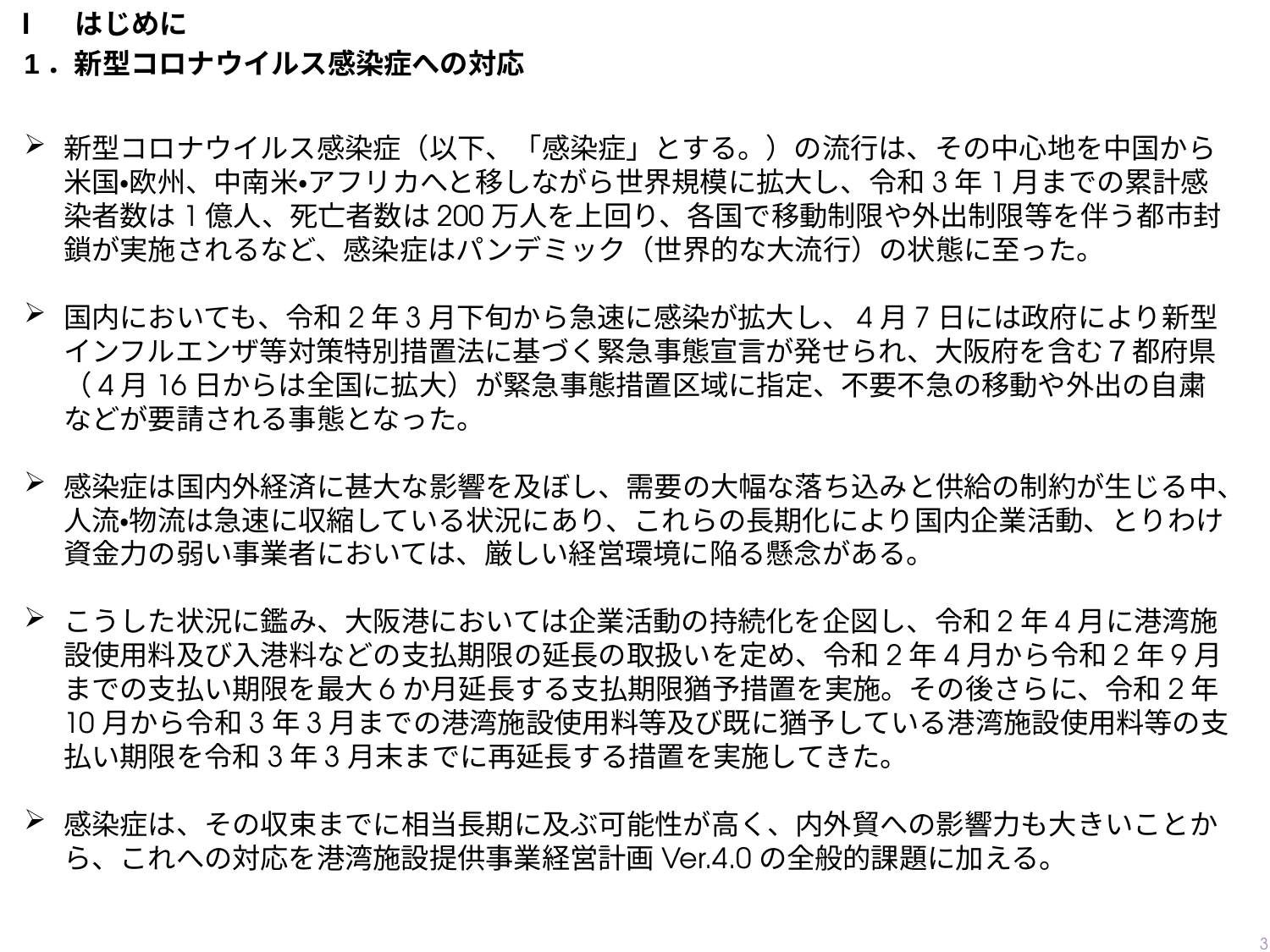

Ⅰ　はじめに
1．新型コロナウイルス感染症への対応
新型コロナウイルス感染症（以下、「感染症」とする。）の流行は、その中心地を中国から米国・欧州、中南米・アフリカへと移しながら世界規模に拡大し、令和3年1月までの累計感染者数は1億人、死亡者数は200万人を上回り、各国で移動制限や外出制限等を伴う都市封鎖が実施されるなど、感染症はパンデミック（世界的な大流行）の状態に至った。

国内においても、令和2年3月下旬から急速に感染が拡大し、4月7日には政府により新型インフルエンザ等対策特別措置法に基づく緊急事態宣言が発せられ、大阪府を含む７都府県（4月16日からは全国に拡大）が緊急事態措置区域に指定、不要不急の移動や外出の自粛などが要請される事態となった。

感染症は国内外経済に甚大な影響を及ぼし、需要の大幅な落ち込みと供給の制約が生じる中、人流・物流は急速に収縮している状況にあり、これらの長期化により国内企業活動、とりわけ資金力の弱い事業者においては、厳しい経営環境に陥る懸念がある。

こうした状況に鑑み、大阪港においては企業活動の持続化を企図し、令和2年4月に港湾施設使用料及び入港料などの支払期限の延長の取扱いを定め、令和2年4月から令和2年9月までの支払い期限を最大6か月延長する支払期限猶予措置を実施。その後さらに、令和2年10月から令和3年3月までの港湾施設使用料等及び既に猶予している港湾施設使用料等の支払い期限を令和3年3月末までに再延長する措置を実施してきた。

感染症は、その収束までに相当長期に及ぶ可能性が高く、内外貿への影響力も大きいことから、これへの対応を港湾施設提供事業経営計画Ver.4.0の全般的課題に加える。
3